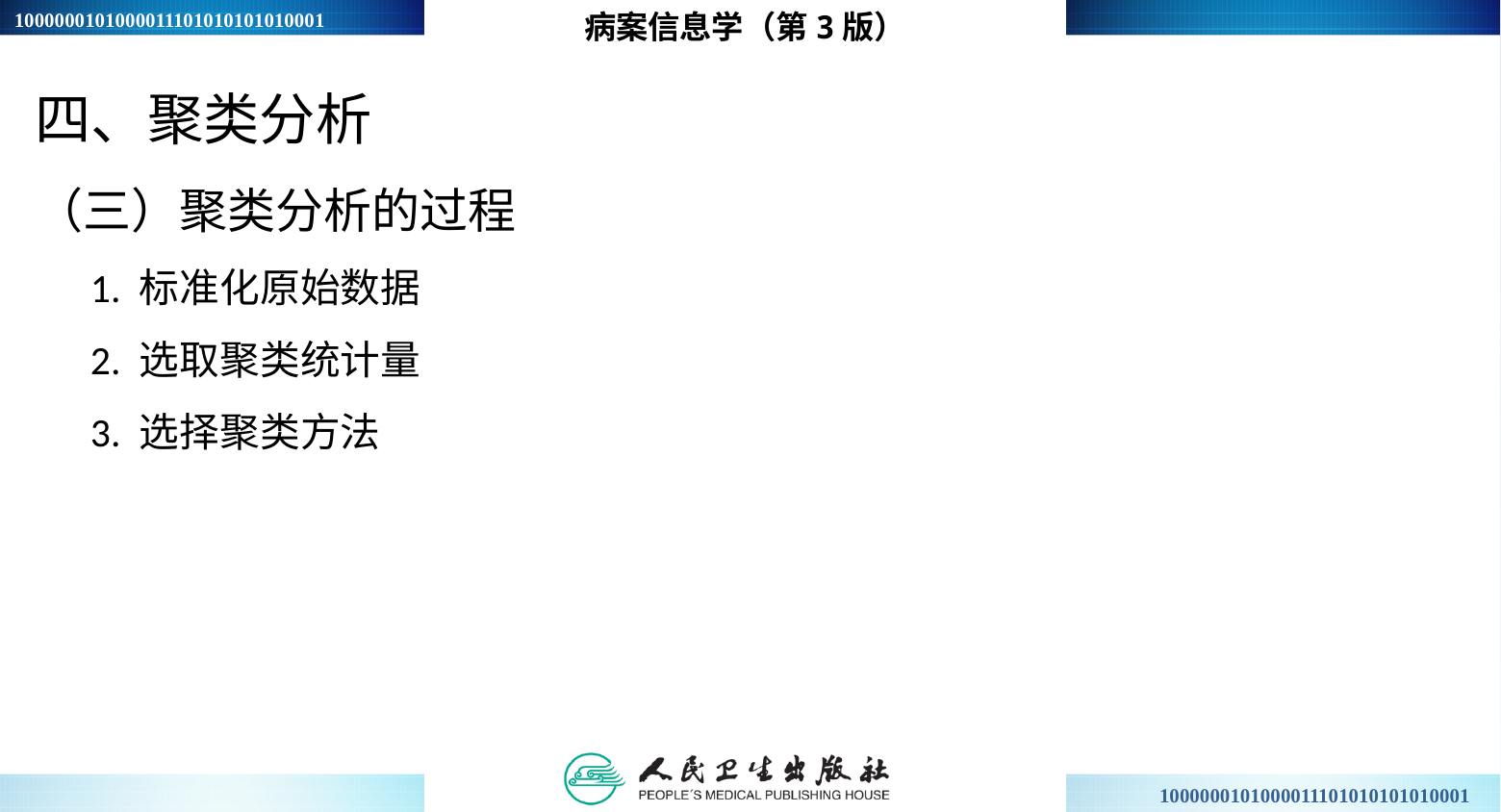

病案信息学（第3版）
四、聚类分析
（三）聚类分析的过程
      1. 标准化原始数据
      2. 选取聚类统计量
      3. 选择聚类方法